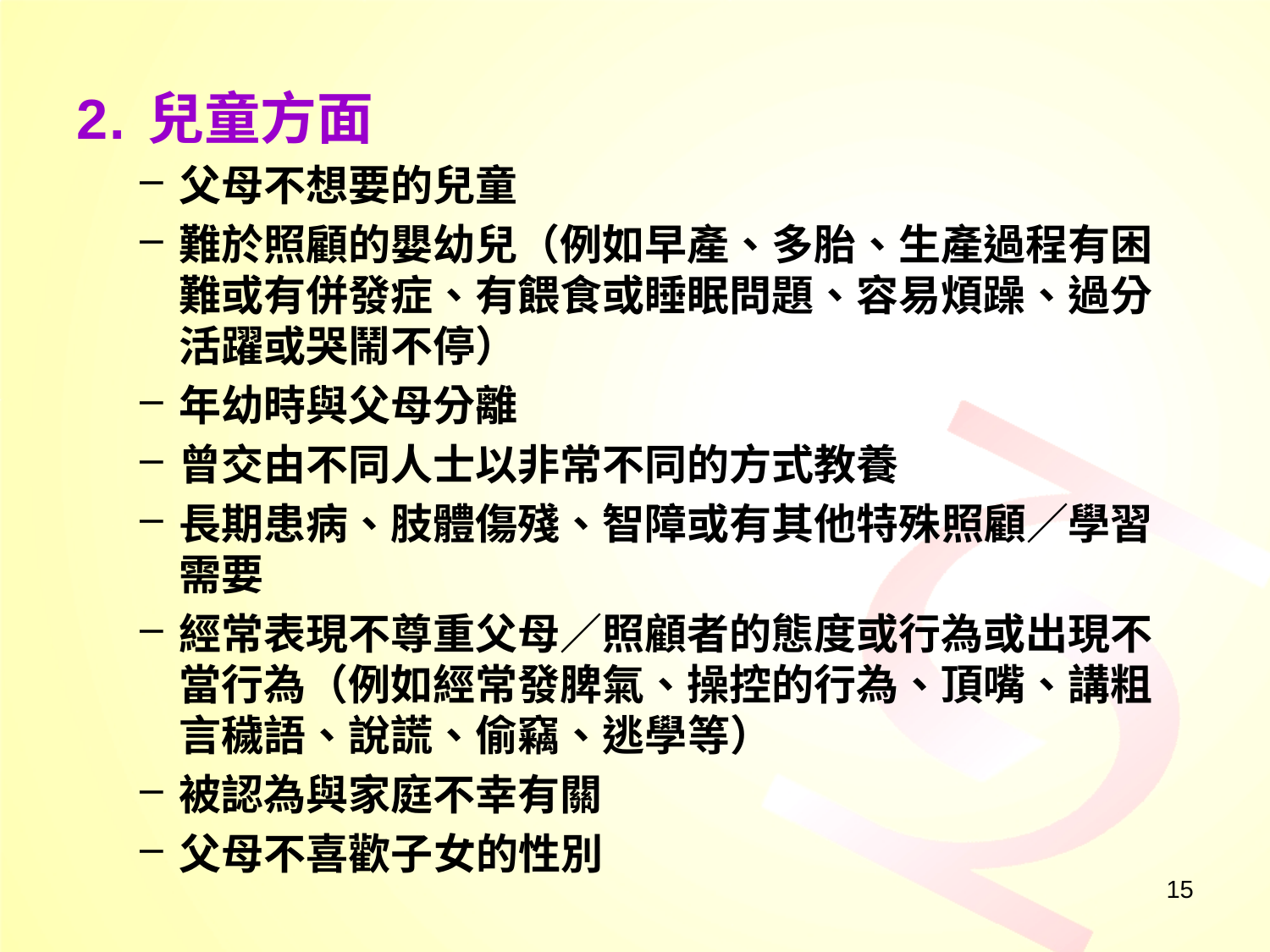

兒童方面
父母不想要的兒童
難於照顧的嬰幼兒（例如早產、多胎、生產過程有困難或有併發症、有餵食或睡眠問題、容易煩躁、過分活躍或哭鬧不停）
年幼時與父母分離
曾交由不同人士以非常不同的方式教養
長期患病、肢體傷殘、智障或有其他特殊照顧／學習需要
經常表現不尊重父母／照顧者的態度或行為或出現不當行為（例如經常發脾氣、操控的行為、頂嘴、講粗言穢語、說謊、偷竊、逃學等）
被認為與家庭不幸有關
父母不喜歡子女的性別

15